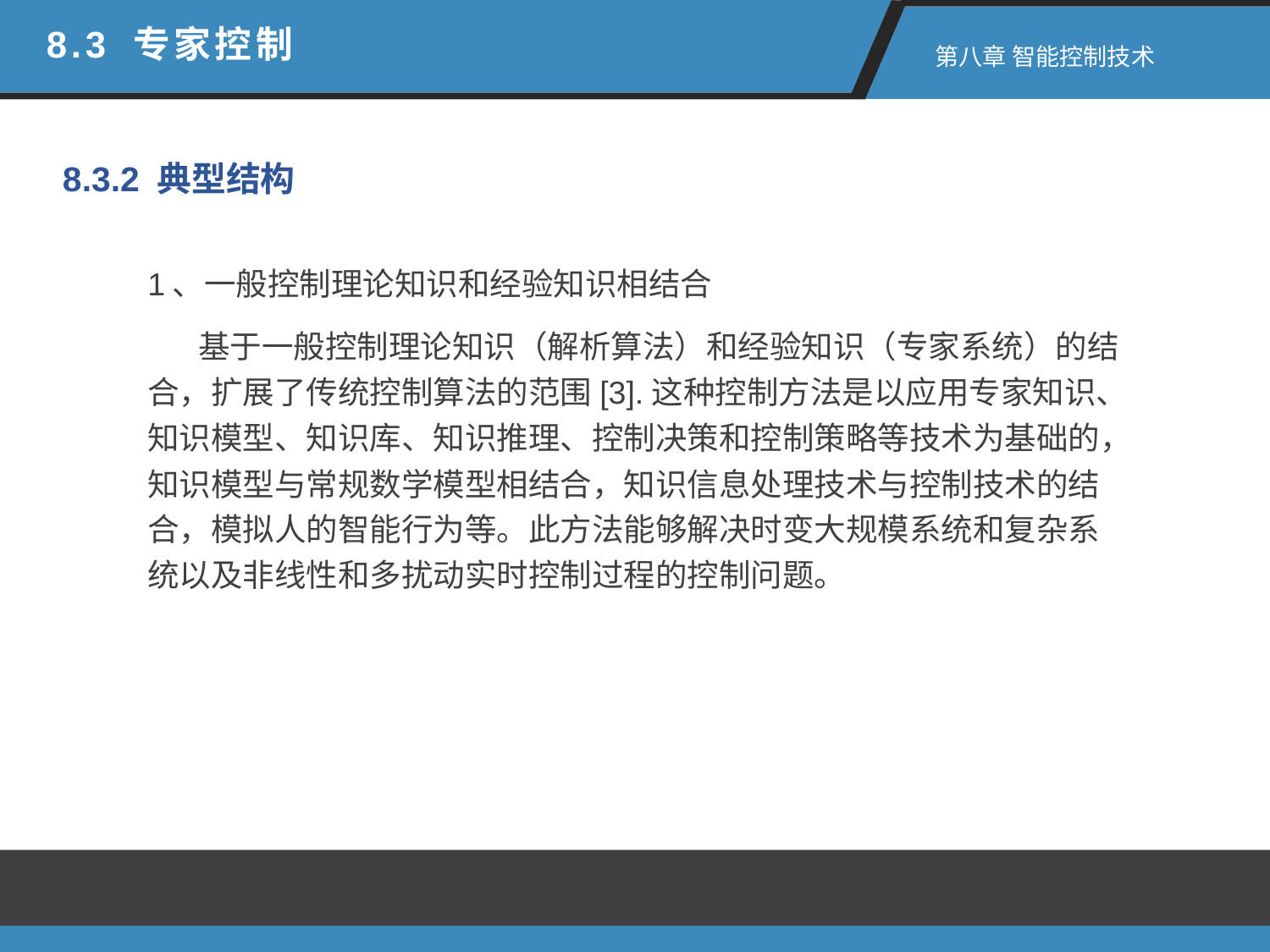

8.3 专家控制
  第八章 智能控制技术
8.3.2 典型结构
1、一般控制理论知识和经验知识相结合
      基于一般控制理论知识（解析算法）和经验知识（专家系统）的结合，扩展了传统控制算法的范围[3].这种控制方法是以应用专家知识、知识模型、知识库、知识推理、控制决策和控制策略等技术为基础的，知识模型与常规数学模型相结合，知识信息处理技术与控制技术的结合，模拟人的智能行为等。此方法能够解决时变大规模系统和复杂系统以及非线性和多扰动实时控制过程的控制问题。